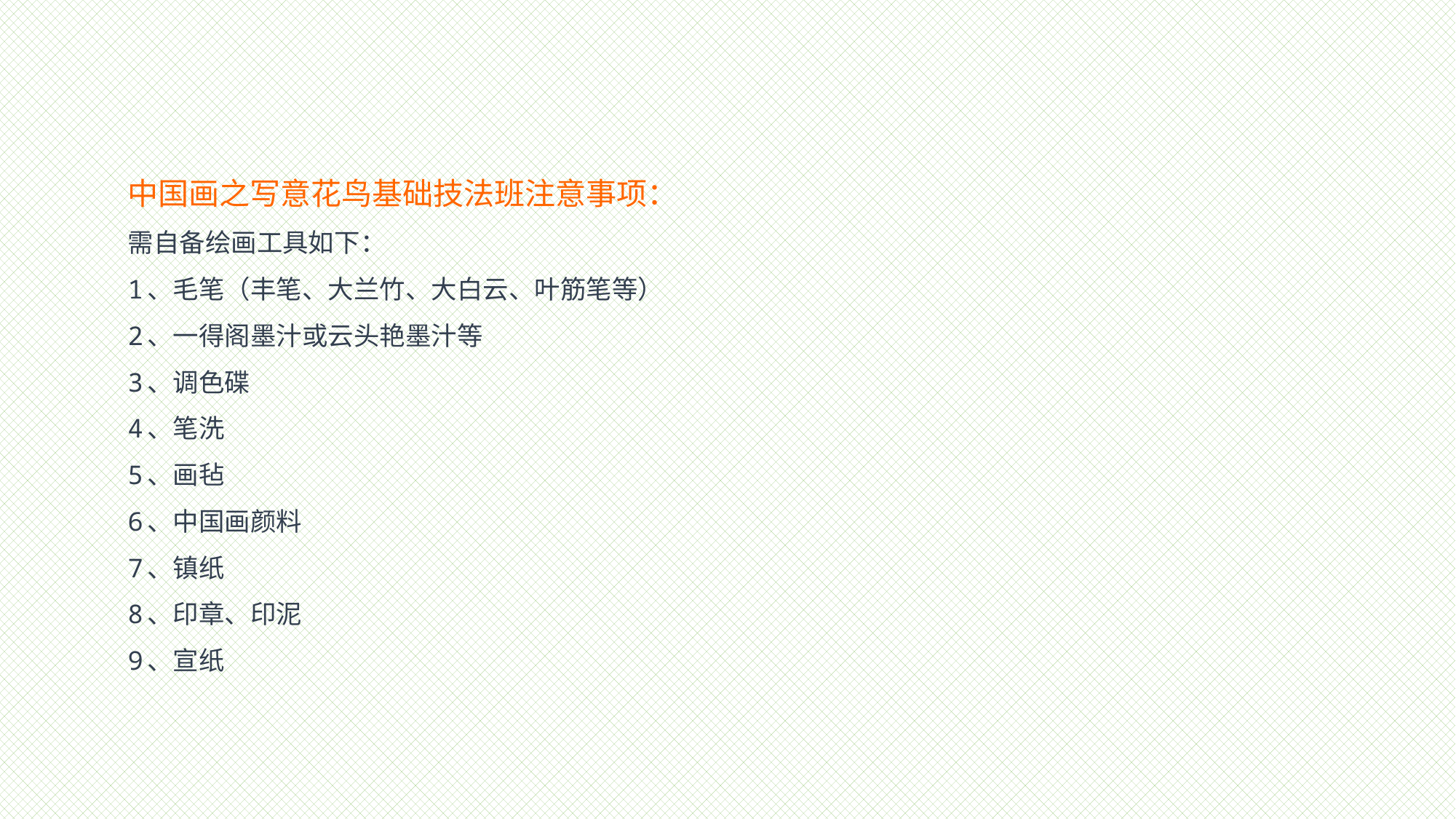

# 中国画之写意花鸟基础技法班注意事项： 需自备绘画工具如下： 1、毛笔（丰笔、大兰竹、大白云、叶筋笔等） 2、一得阁墨汁或云头艳墨汁等 3、调色碟 4、笔洗 5、画毡 6、中国画颜料 7、镇纸 8、印章、印泥 9、宣纸